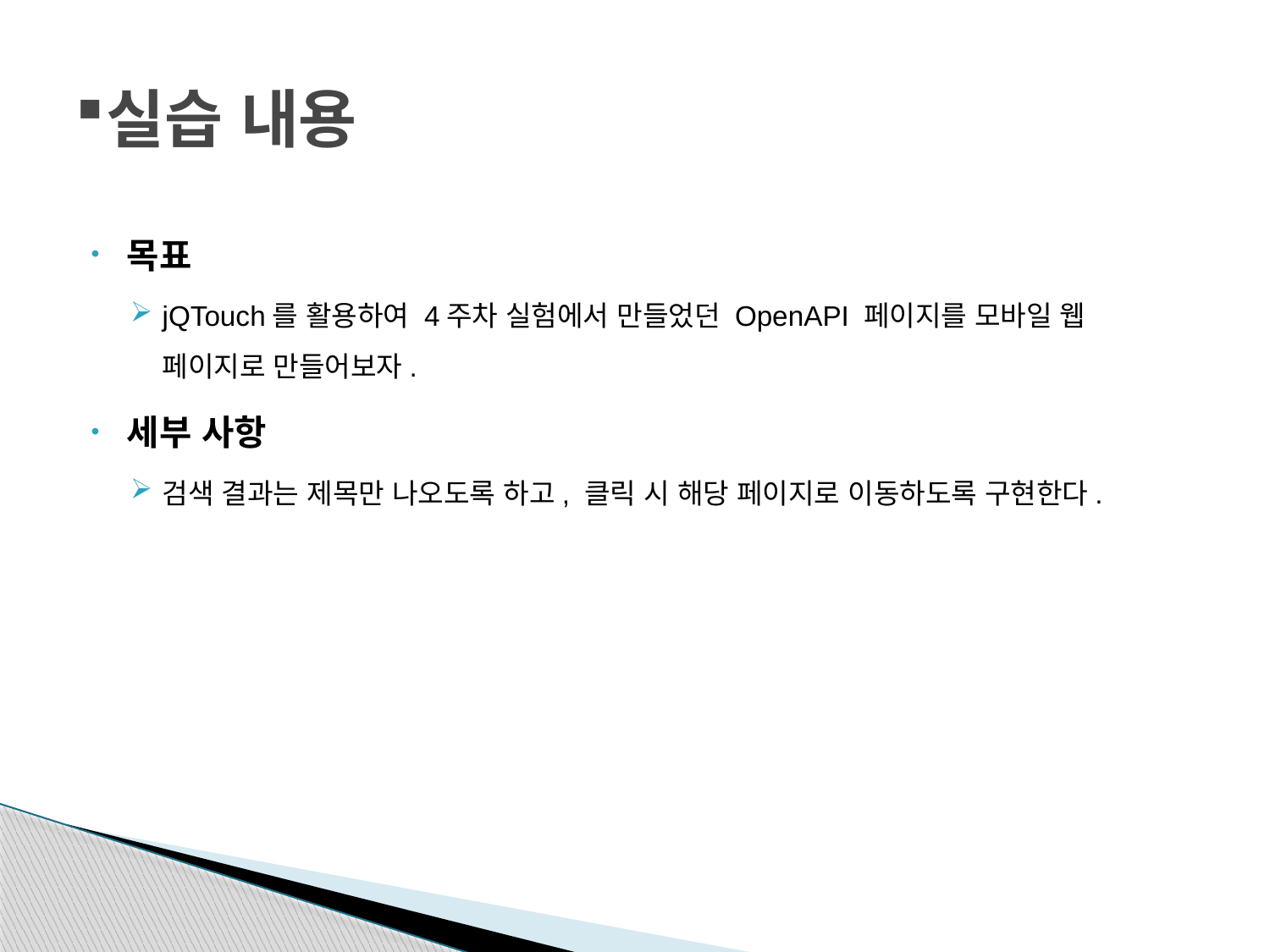

# 실습 내용
목표
jQTouch를 활용하여 4주차 실험에서 만들었던 OpenAPI 페이지를 모바일 웹 페이지로 만들어보자.
세부 사항
검색 결과는 제목만 나오도록 하고, 클릭 시 해당 페이지로 이동하도록 구현한다.